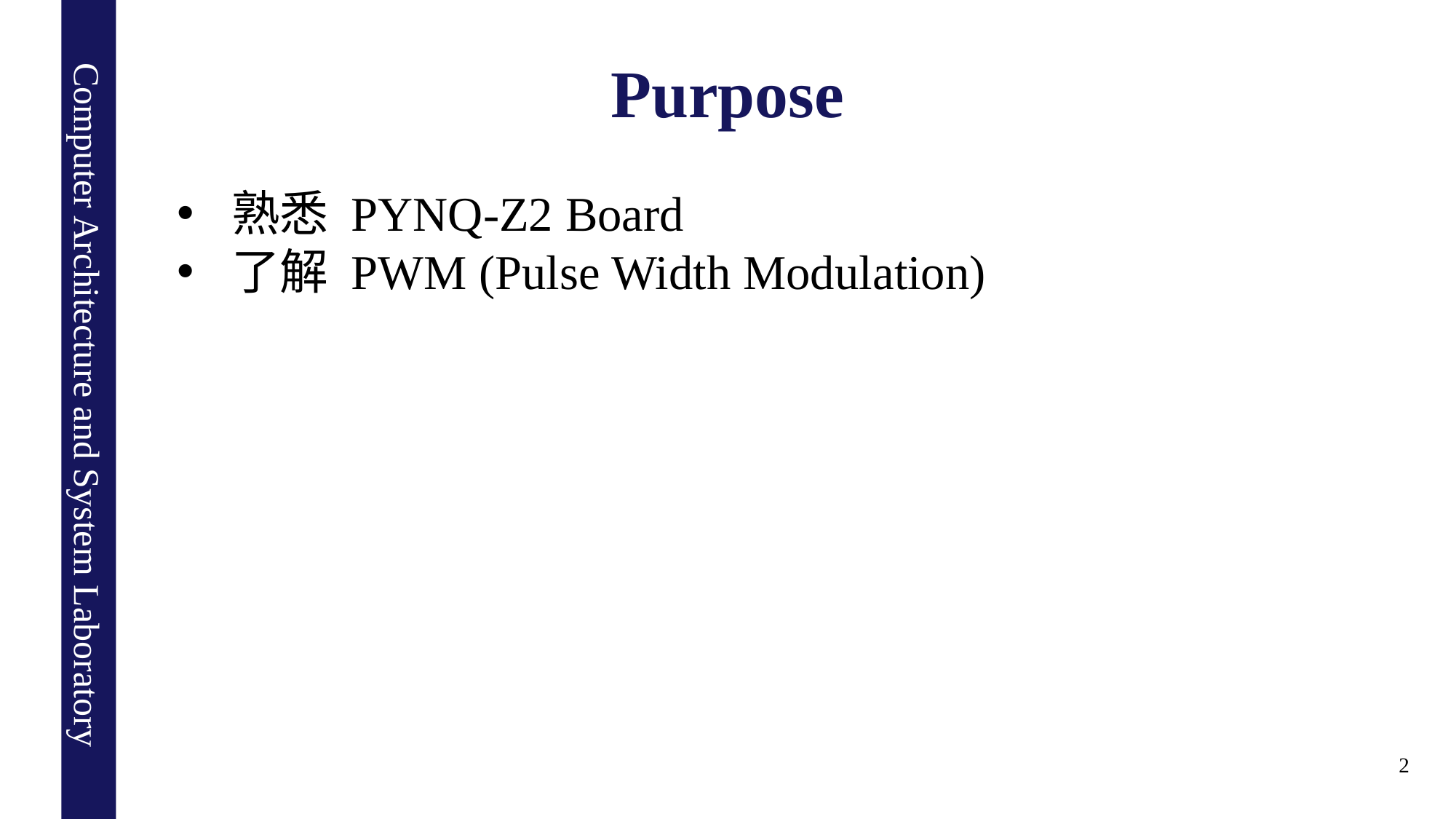

# Purpose
熟悉 PYNQ-Z2 Board
了解 PWM (Pulse Width Modulation)
2